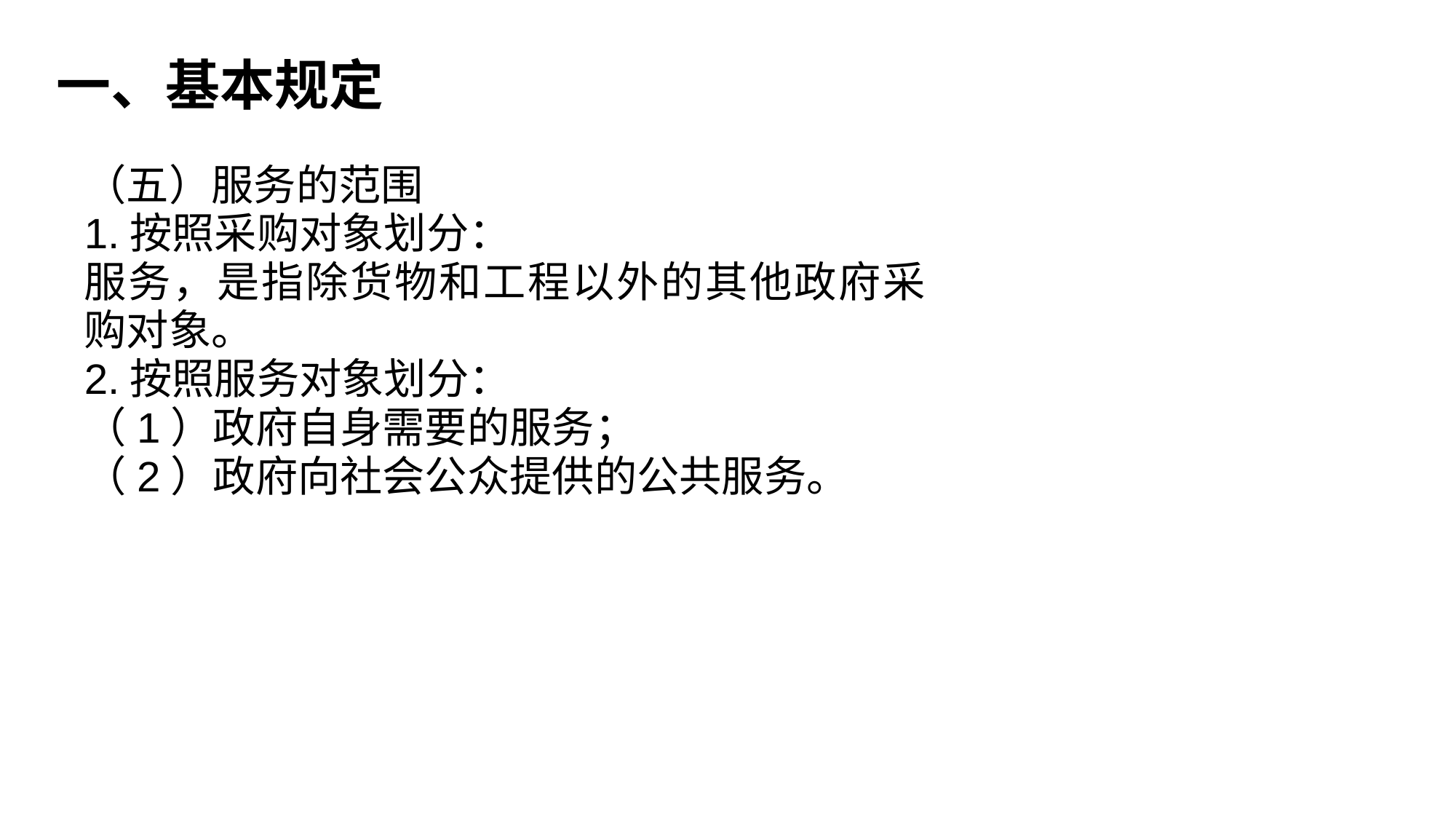

一、基本规定
（五）服务的范围
1.按照采购对象划分：
服务，是指除货物和工程以外的其他政府采购对象。
2.按照服务对象划分：
（1）政府自身需要的服务；
（2）政府向社会公众提供的公共服务。